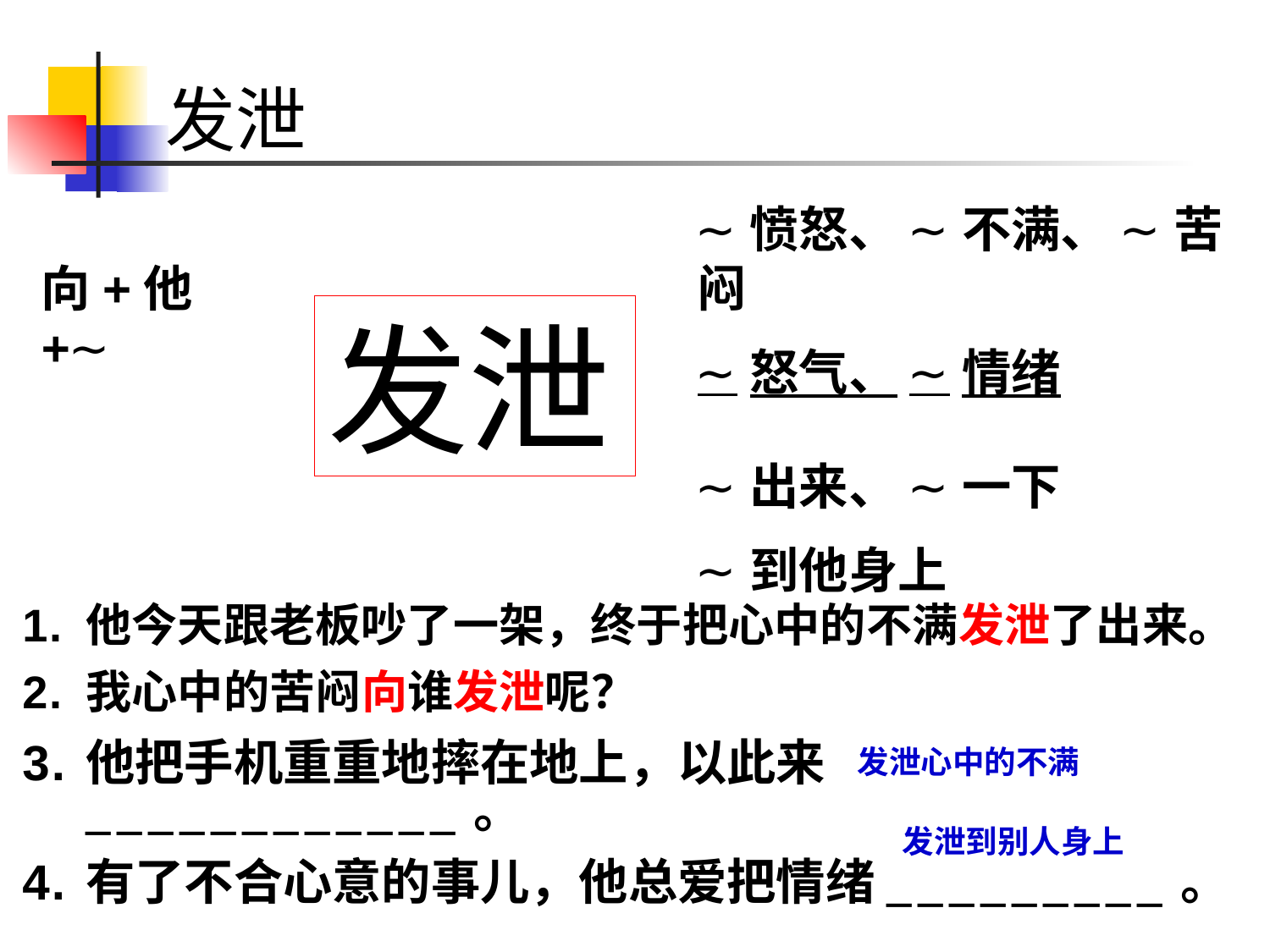

# 发泄
~愤怒、~不满、~苦闷
~怒气、~情绪

~出来、~一下
~到他身上
向+他+~
发泄
他今天跟老板吵了一架，终于把心中的不满发泄了出来。
我心中的苦闷向谁发泄呢？
他把手机重重地摔在地上，以此来____________。
有了不合心意的事儿，他总爱把情绪_________。
发泄心中的不满
发泄到别人身上